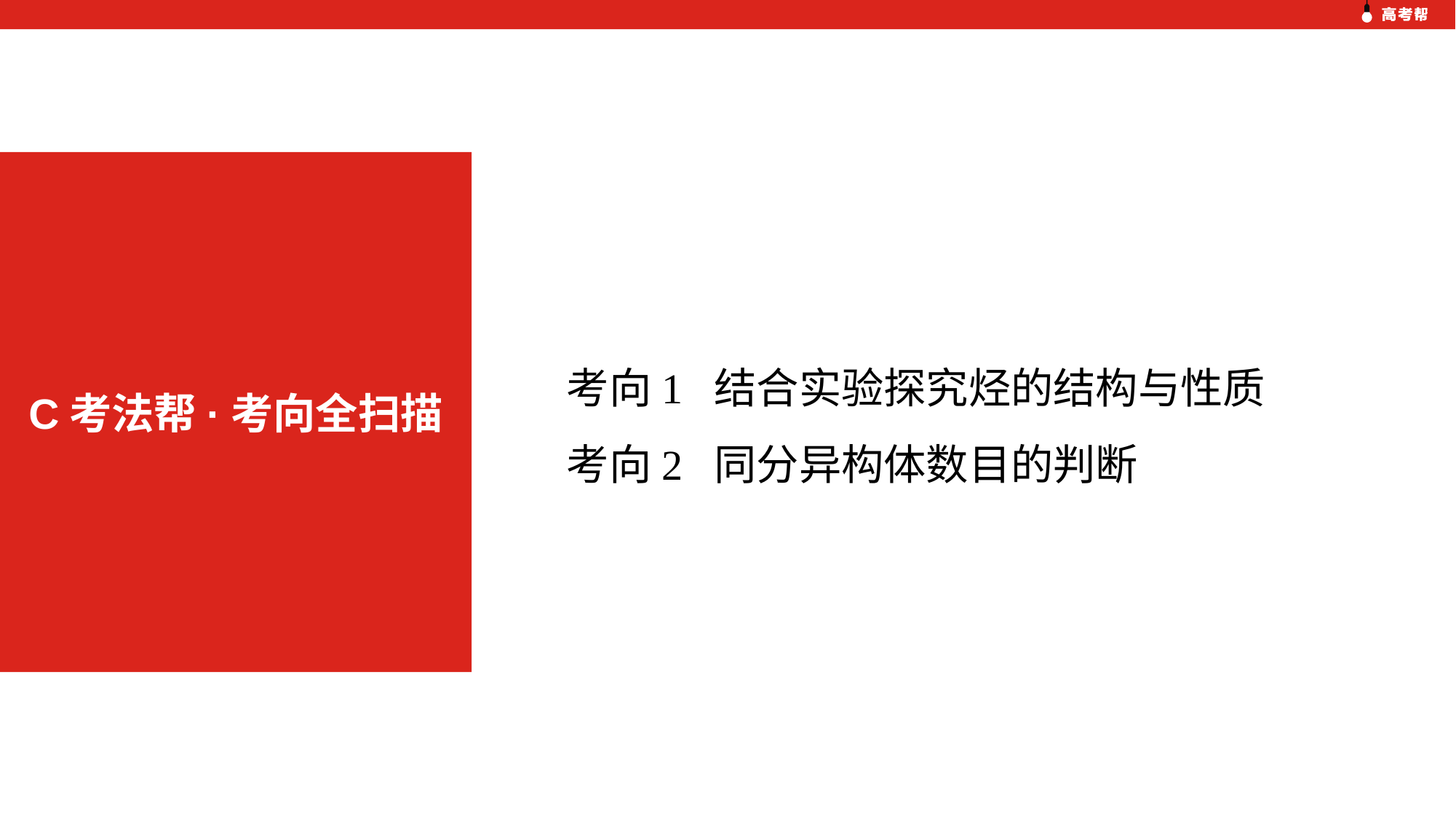

考向1  结合实验探究烃的结构与性质
考向2  同分异构体数目的判断
C考法帮·考向全扫描